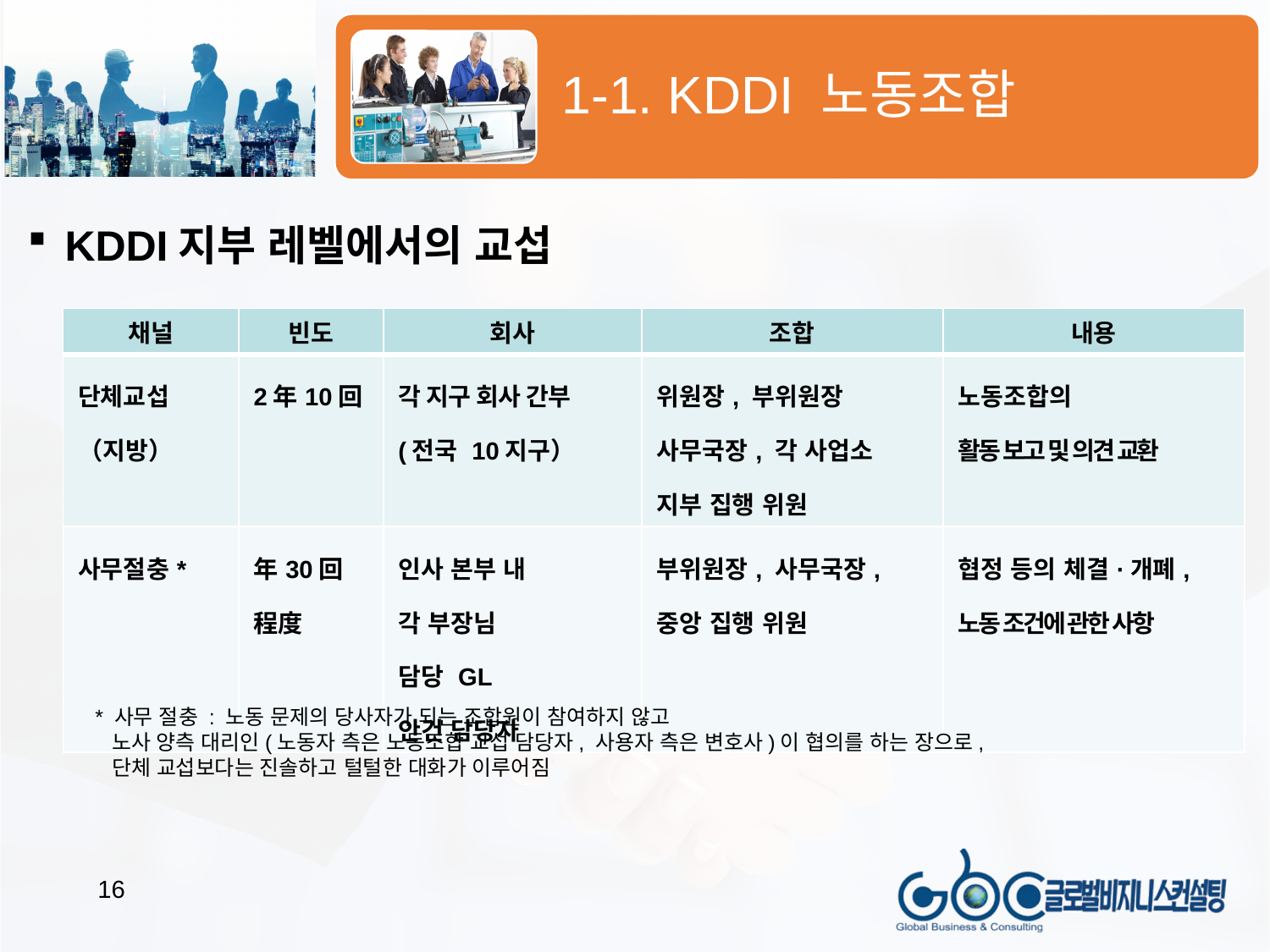

1-1. KDDI 노동조합
#
KDDI지부 레벨에서의 교섭

| 채널 | 빈도 | 회사 | 조합 | 내용 |
| --- | --- | --- | --- | --- |
| 단체교섭 （지방） | 2年10回 | 각 지구 회사 간부 (전국 10지구） | 위원장, 부위원장 사무국장, 각 사업소 지부 집행 위원 | 노동조합의 활동 보고 및 의견 교환 |
| 사무절충\* | 年30回 程度 | 인사 본부 내 각 부장님 담당 GL 안건 담당자 | 부위원장, 사무국장, 중앙 집행 위원 | 협정 등의 체결·개폐, 노동 조건에 관한 사항 |
* 사무 절충 : 노동 문제의 당사자가 되는 조합원이 참여하지 않고
  노사 양측 대리인(노동자 측은 노동조합 교섭 담당자, 사용자 측은 변호사)이 협의를 하는 장으로,
  단체 교섭보다는 진솔하고 털털한 대화가 이루어짐
16